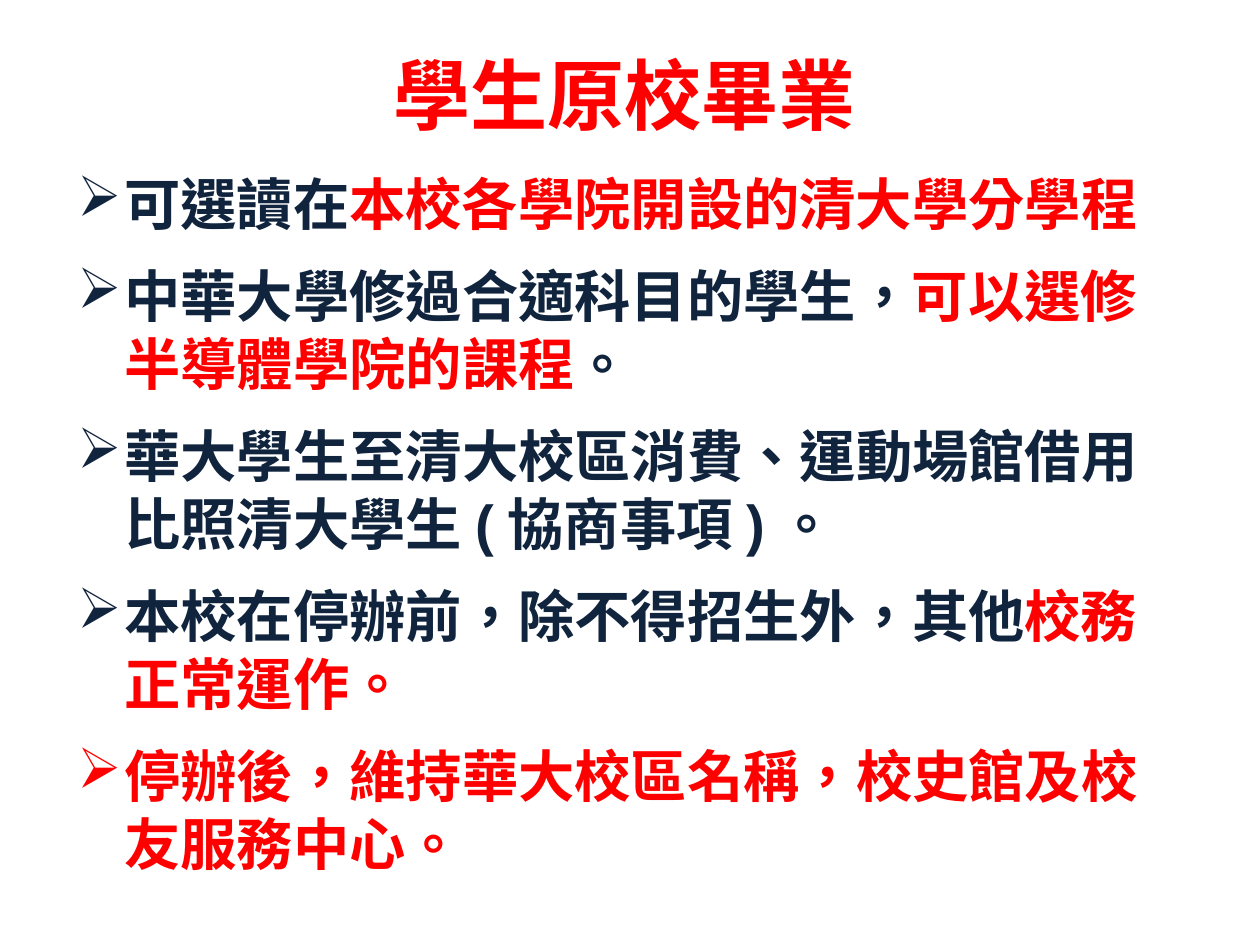

# 學生原校畢業
可選讀在本校各學院開設的清大學分學程
中華大學修過合適科目的學生，可以選修半導體學院的課程。
華大學生至清大校區消費、運動場館借用比照清大學生(協商事項)。
本校在停辦前，除不得招生外，其他校務正常運作。
停辦後，維持華大校區名稱，校史館及校友服務中心。